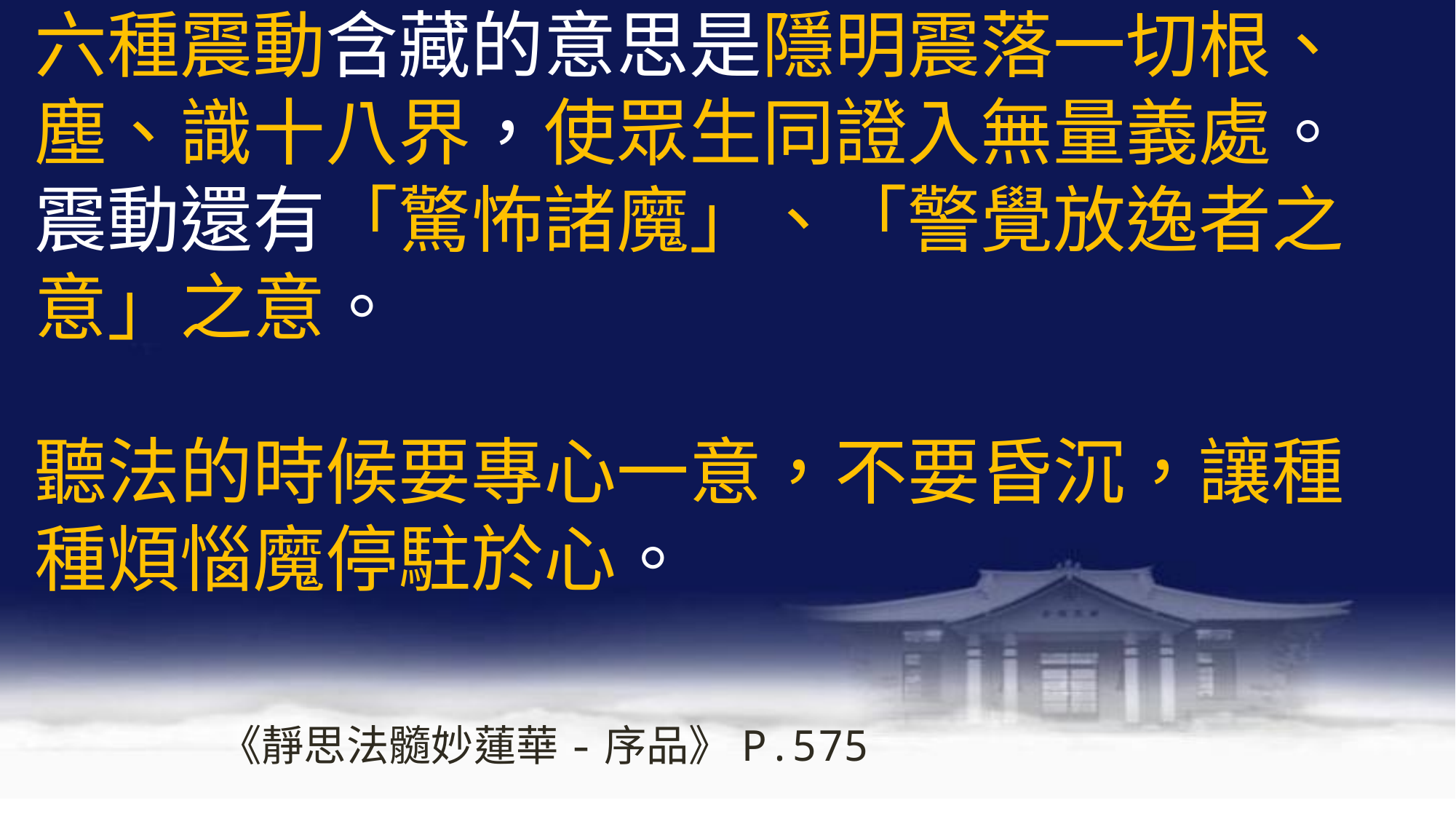

39
# 六種震動含藏的意思是隱明震落一切根、塵、識十八界，使眾生同證入無量義處。 震動還有「驚怖諸魔」、「警覺放逸者之意」之意。
聽法的時候要專心一意，不要昏沉，讓種種煩惱魔停駐於心。
《靜思法髓妙蓮華-序品》P.575